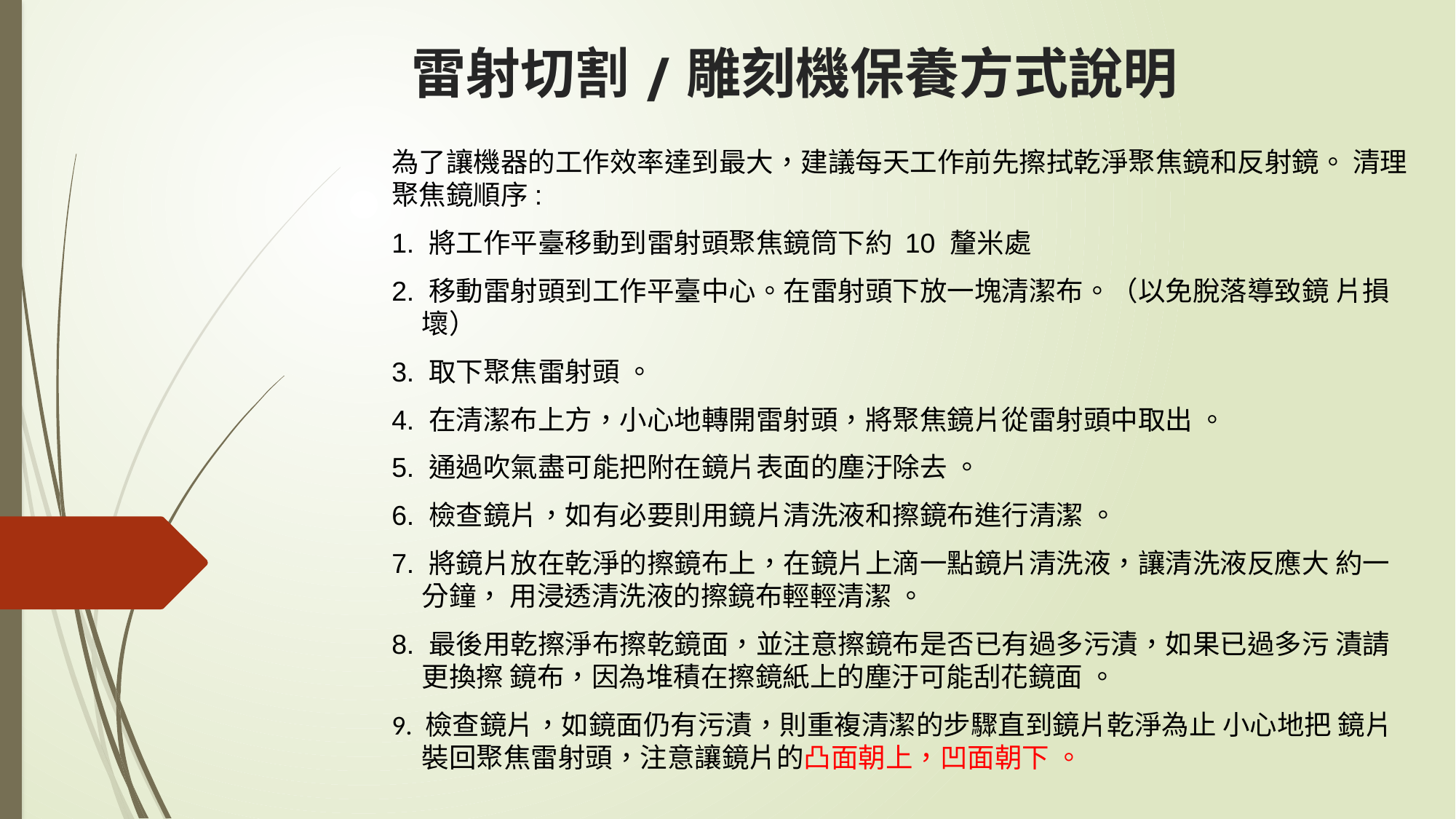

# 雷射切割/雕刻機保養方式說明
為了讓機器的工作效率達到最大，建議每天工作前先擦拭乾淨聚焦鏡和反射鏡。 清理聚焦鏡順序:
1. 將工作平臺移動到雷射頭聚焦鏡筒下約 10 釐米處
2. 移動雷射頭到工作平臺中心。在雷射頭下放一塊清潔布。（以免脫落導致鏡 片損壞）
3. 取下聚焦雷射頭 。
4. 在清潔布上方，小心地轉開雷射頭，將聚焦鏡片從雷射頭中取出 。
5. 通過吹氣盡可能把附在鏡片表面的塵汙除去 。
6. 檢查鏡片，如有必要則用鏡片清洗液和擦鏡布進行清潔 。
7. 將鏡片放在乾淨的擦鏡布上，在鏡片上滴一點鏡片清洗液，讓清洗液反應大 約一分鐘， 用浸透清洗液的擦鏡布輕輕清潔 。
8. 最後用乾擦淨布擦乾鏡面，並注意擦鏡布是否已有過多污漬，如果已過多污 漬請更換擦 鏡布，因為堆積在擦鏡紙上的塵汙可能刮花鏡面 。
9. 檢查鏡片，如鏡面仍有污漬，則重複清潔的步驟直到鏡片乾淨為止 小心地把 鏡片裝回聚焦雷射頭，注意讓鏡片的凸面朝上，凹面朝下 。